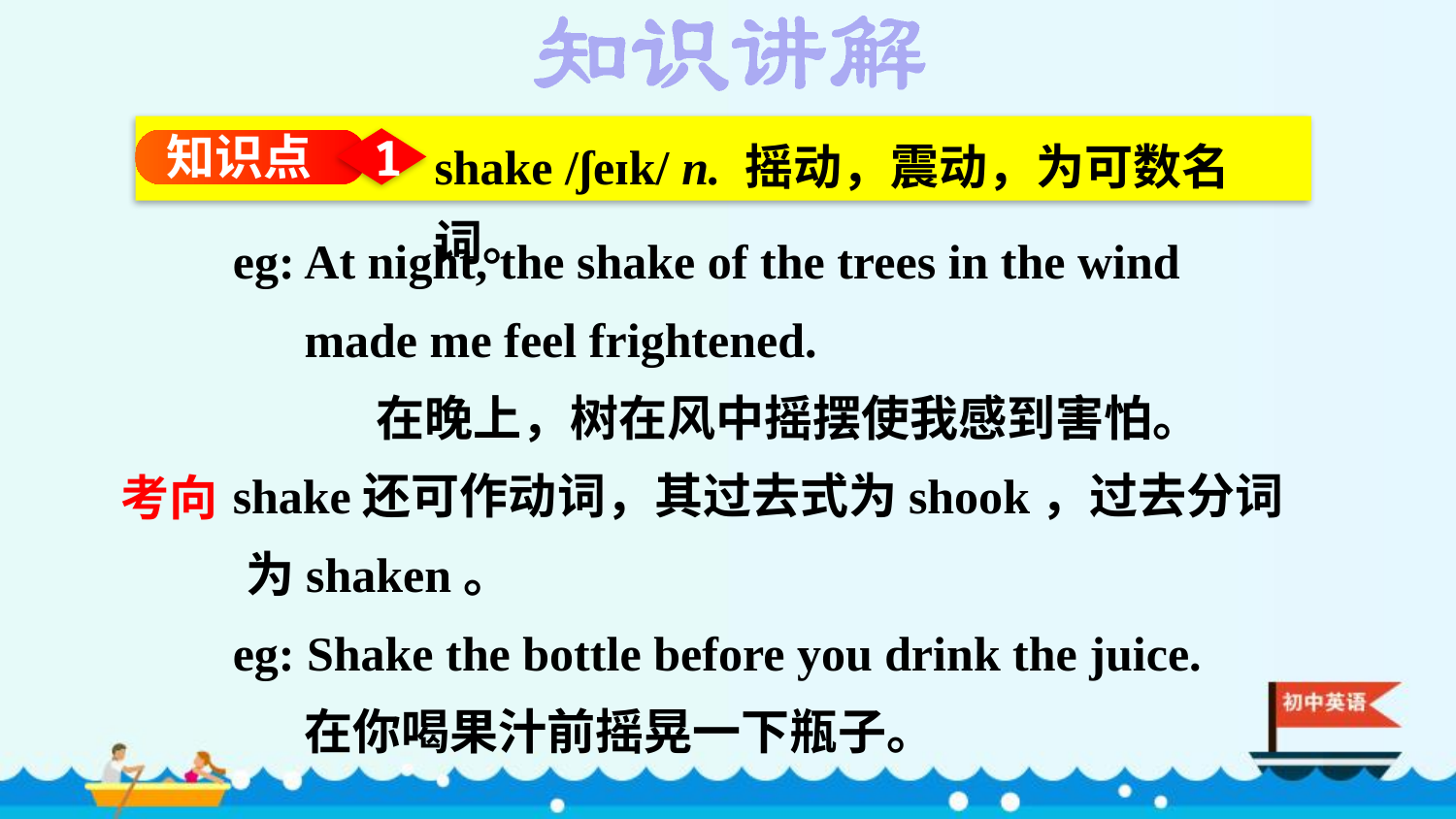

shake /ʃeɪk/ n. 摇动，震动，为可数名词。

知识点
1

eg: At night, the shake of the trees in the wind made me feel frightened.
在晚上，树在风中摇摆使我感到害怕。
shake还可作动词，其过去式为shook，过去分词为shaken。
eg: Shake the bottle before you drink the juice.
在你喝果汁前摇晃一下瓶子。
考向